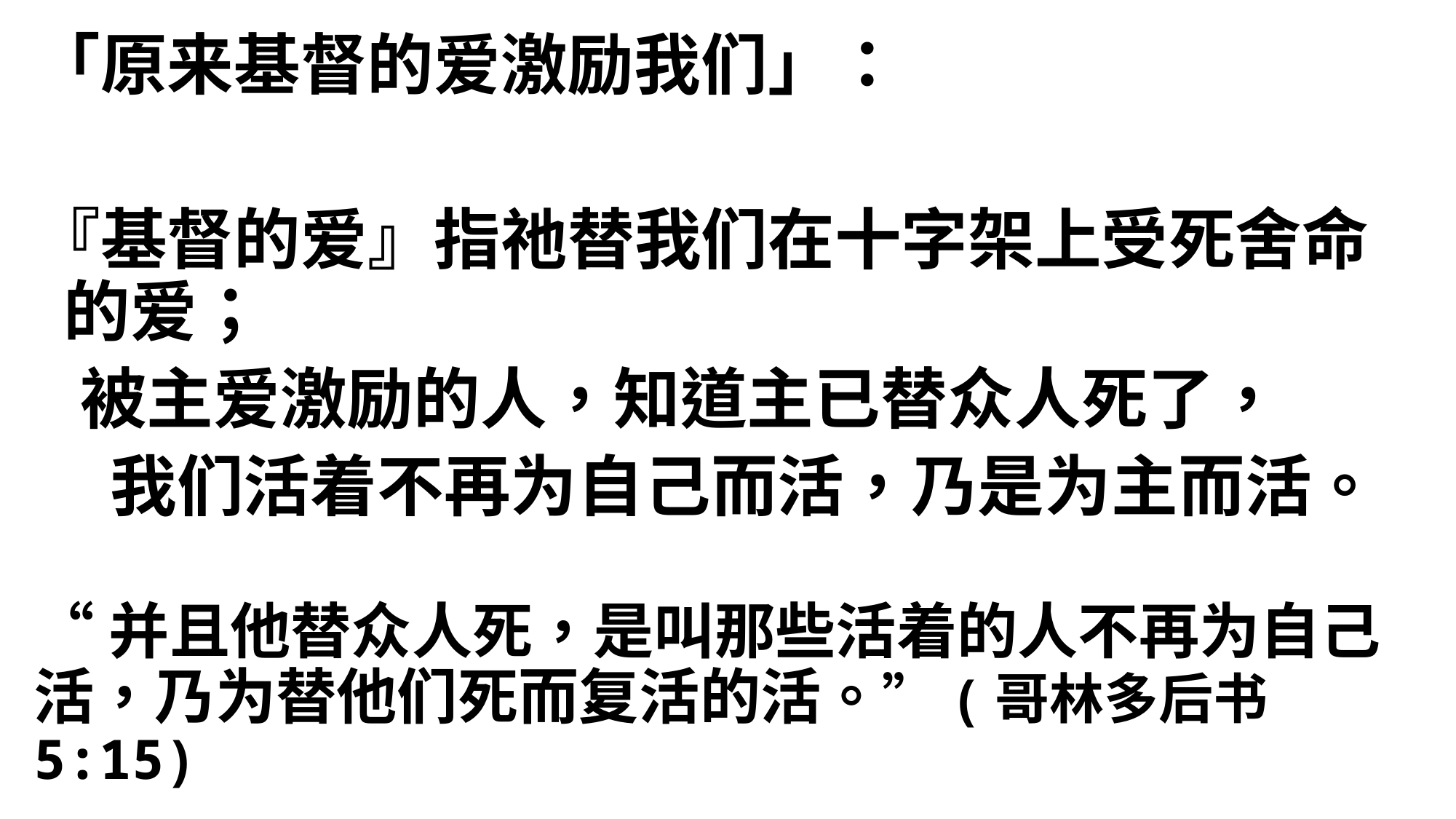

「原来基督的爱激励我们」：

『基督的爱』指祂替我们在十字架上受死舍命
  的爱；
  被主爱激励的人，知道主已替众人死了，
    我们活着不再为自己而活，乃是为主而活。

“并且他替众人死，是叫那些活着的人不再为自己活，乃为替他们死而复活的活。”(哥林多后书 5:15)